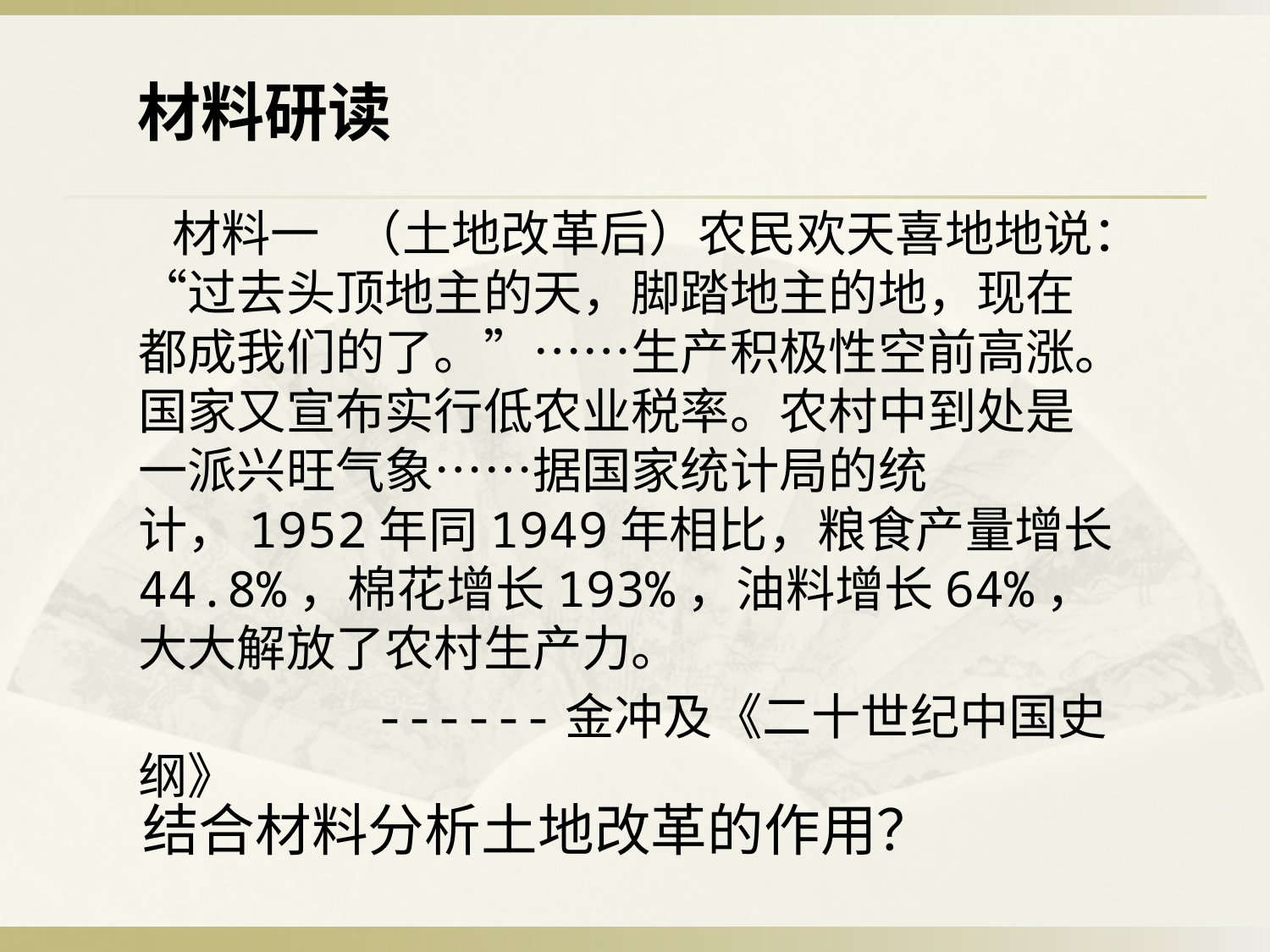

材料研读
  材料一   （土地改革后）农民欢天喜地地说：“过去头顶地主的天，脚踏地主的地，现在都成我们的了。”……生产积极性空前高涨。国家又宣布实行低农业税率。农村中到处是一派兴旺气象……据国家统计局的统计，1952年同1949年相比，粮食产量增长44.8%，棉花增长193%，油料增长64%，大大解放了农村生产力。
        ------金冲及《二十世纪中国史纲》

# 结合材料分析土地改革的作用？